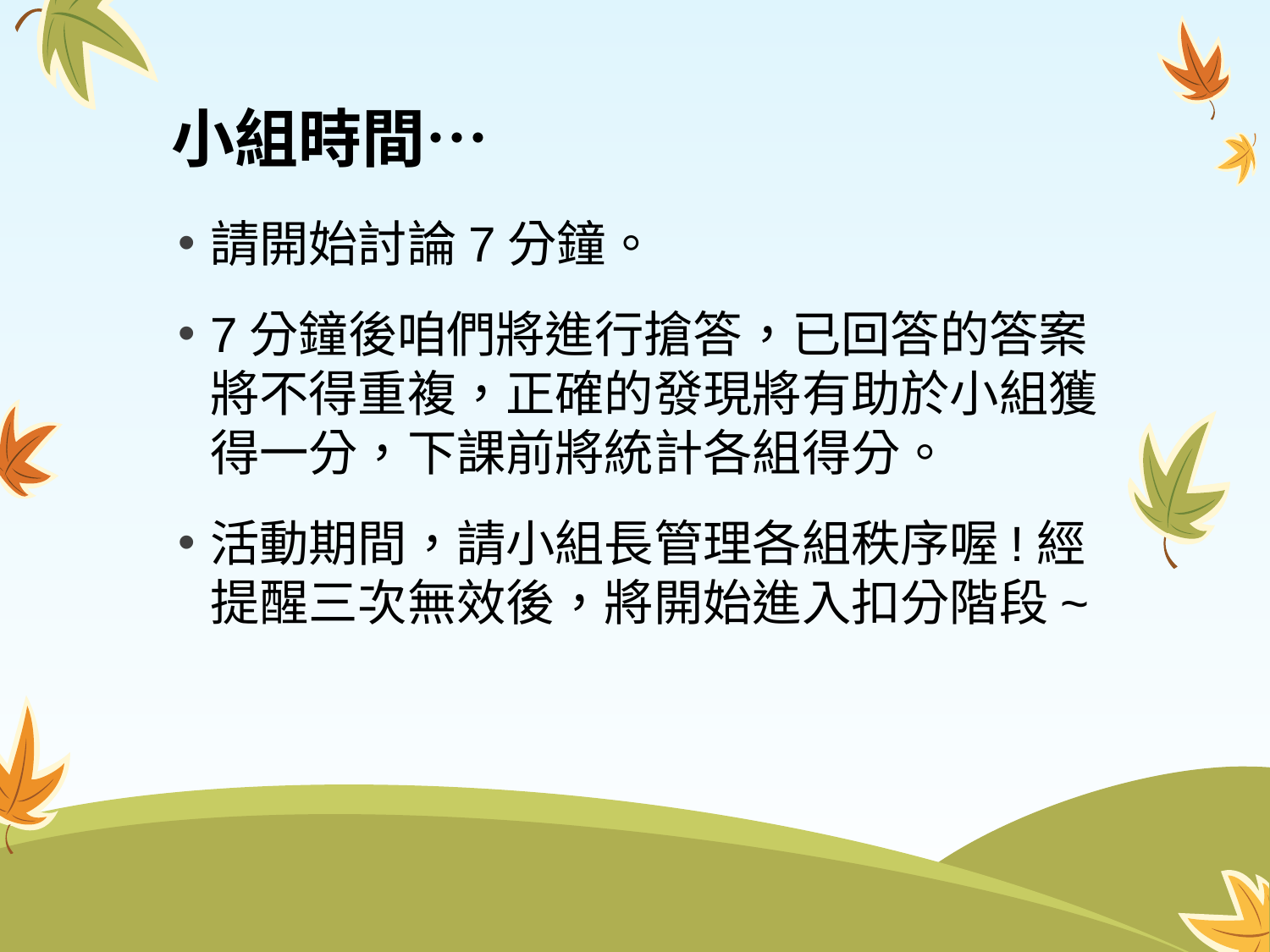

# 小組時間…
請開始討論7分鐘。
7分鐘後咱們將進行搶答，已回答的答案將不得重複，正確的發現將有助於小組獲得一分，下課前將統計各組得分。
活動期間，請小組長管理各組秩序喔!經提醒三次無效後，將開始進入扣分階段~